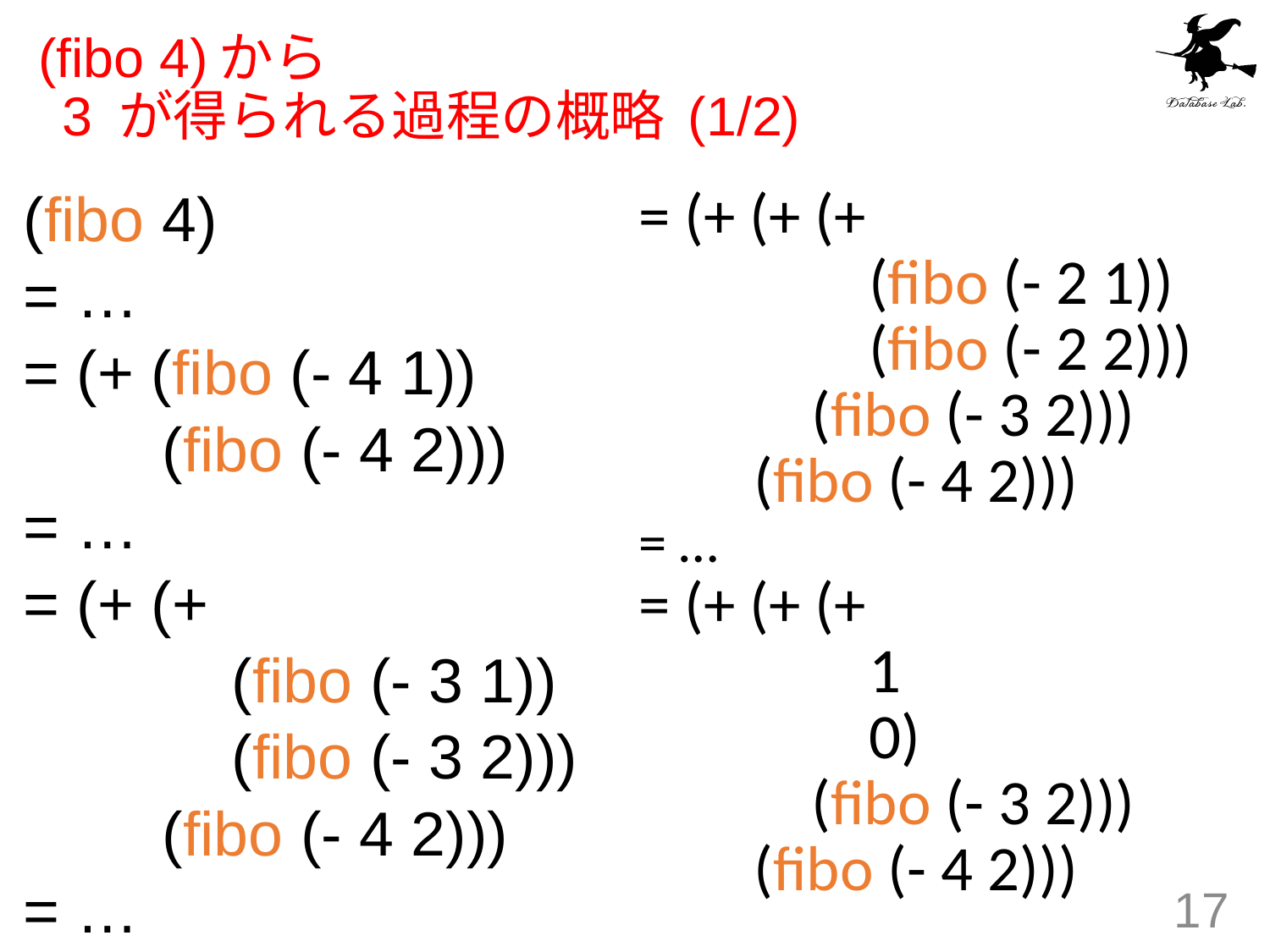

# (fibo 4)から 3 が得られる過程の概略 (1/2)
(fibo 4)
= …
= (+ (fibo (- 4 1))
        (fibo (- 4 2)))
= …
= (+ (+
            (fibo (- 3 1))
            (fibo (- 3 2)))
        (fibo (- 4 2)))
= …

= (+ (+ (+
                (fibo (- 2 1))
                (fibo (- 2 2)))
            (fibo (- 3 2)))
        (fibo (- 4 2)))
= …
= (+ (+ (+
                1
                0)
            (fibo (- 3 2)))
        (fibo (- 4 2)))

17